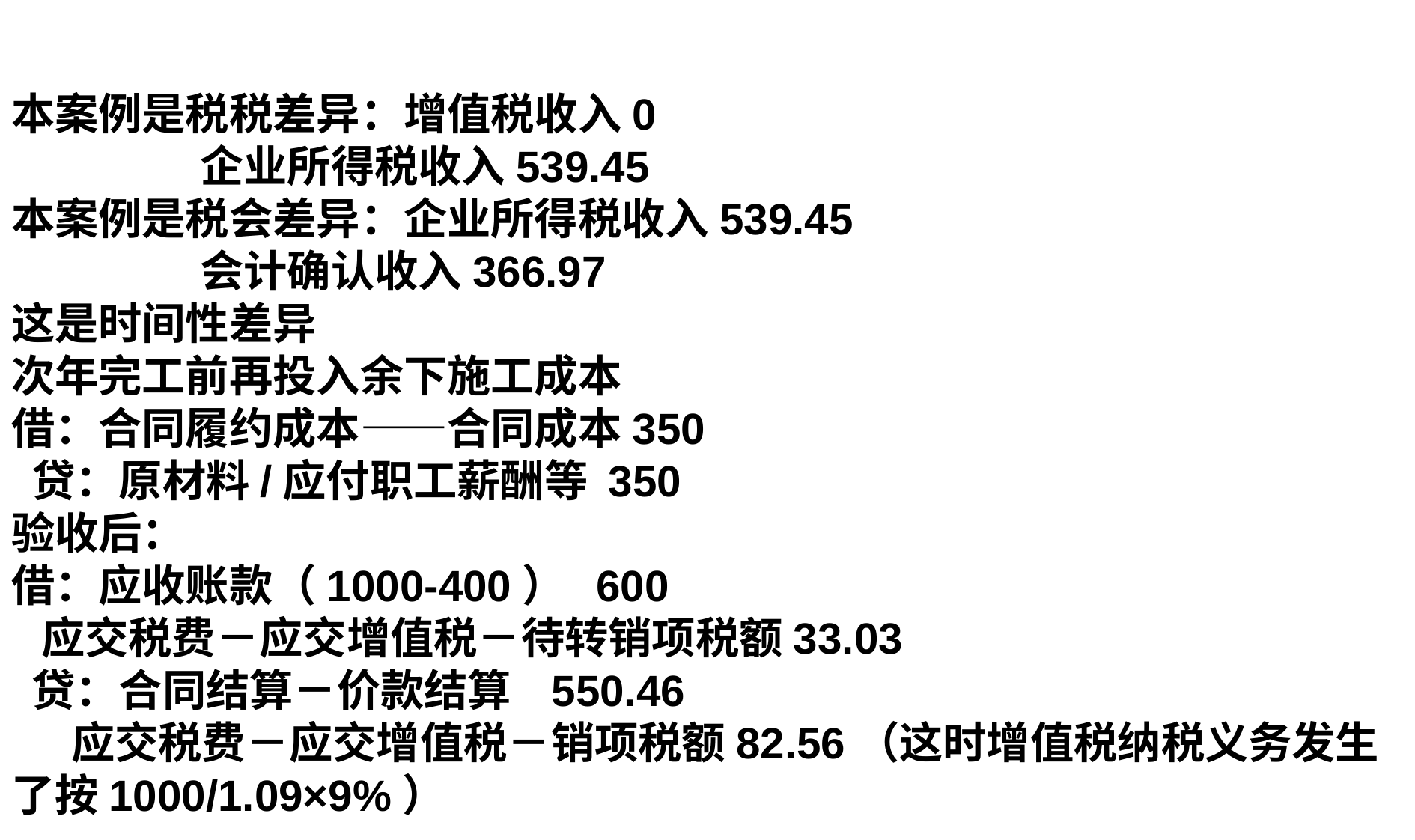

本案例是税税差异：增值税收入0
                  企业所得税收入539.45
本案例是税会差异：企业所得税收入539.45
                  会计确认收入366.97
这是时间性差异
次年完工前再投入余下施工成本
借：合同履约成本——合同成本350
 贷：原材料/应付职工薪酬等 350
验收后：
借：应收账款（1000-400）  600
  应交税费－应交增值税－待转销项税额33.03
 贷：合同结算－价款结算   550.46
     应交税费－应交增值税－销项税额82.56（这时增值税纳税义务发生了按1000/1.09×9%）